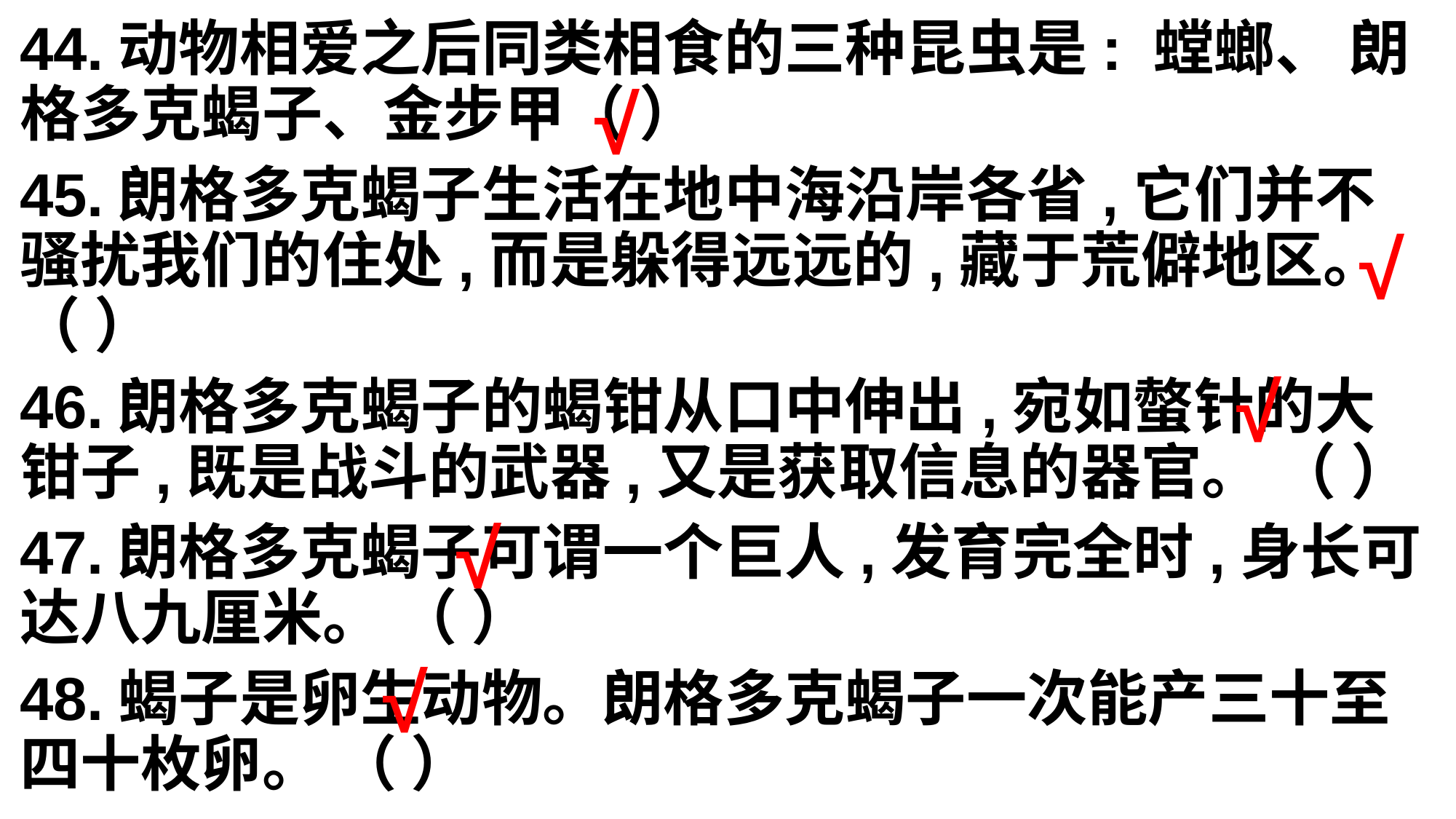

44.动物相爱之后同类相食的三种昆虫是: 螳螂、 朗格多克蝎子、金步甲（ ）
45.朗格多克蝎子生活在地中海沿岸各省,它们并不骚扰我们的住处,而是躲得远远的,藏于荒僻地区。 （ ）
46.朗格多克蝎子的蝎钳从口中伸出,宛如螫针的大钳子,既是战斗的武器,又是获取信息的器官。 （ ）
47.朗格多克蝎子可谓一个巨人,发育完全时,身长可达八九厘米。 （ ）
48.蝎子是卵生动物。朗格多克蝎子一次能产三十至四十枚卵。 （ ）

√
√
√
√
√